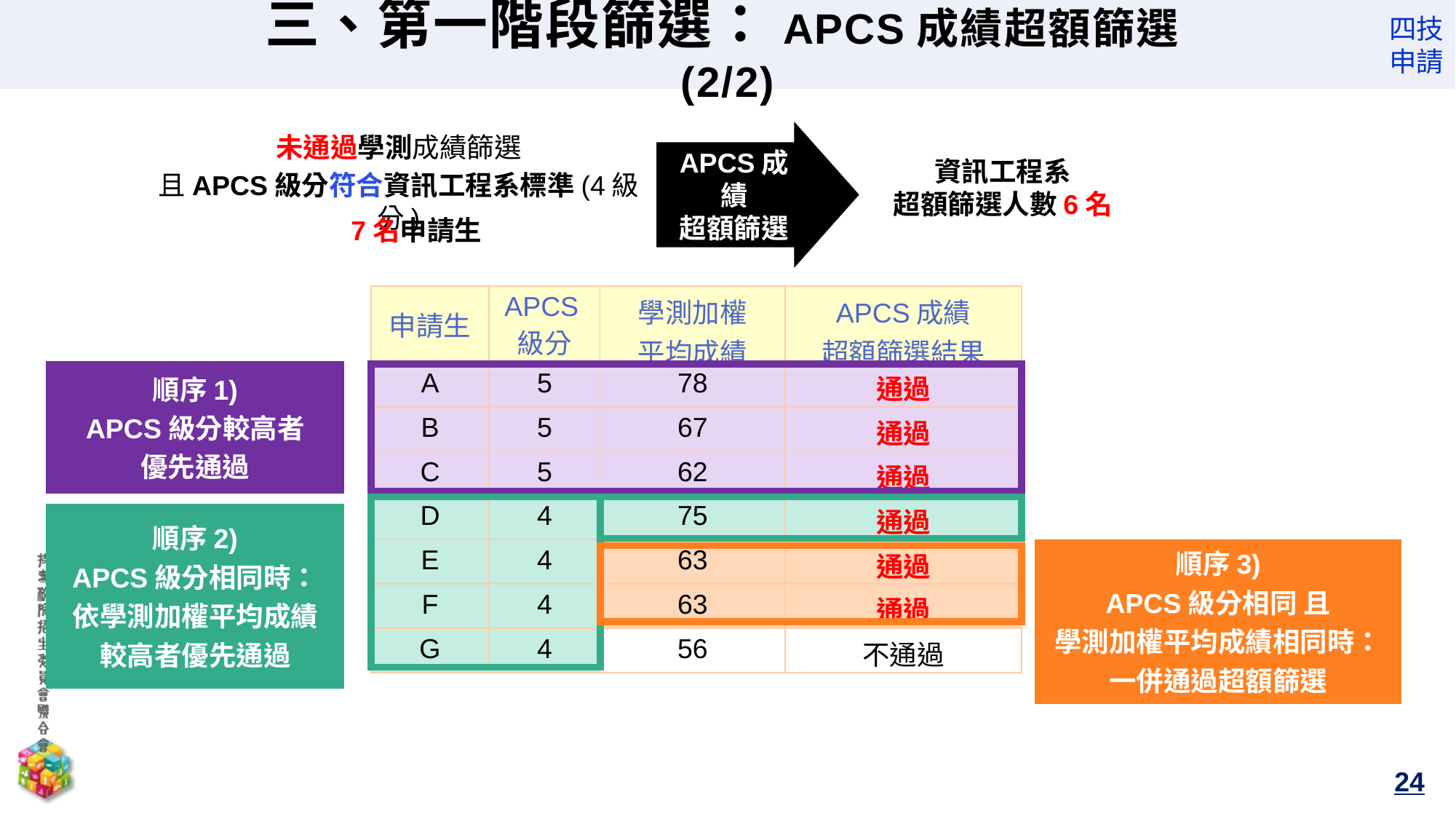

三、第一階段篩選：APCS成績超額篩選(2/2)
APCS成績
超額篩選
未通過學測成績篩選
且APCS級分符合資訊工程系標準(4級分)
資訊工程系
超額篩選人數6名
7名申請生
| 申請生 | APCS級分 | 學測加權 平均成績 | APCS成績 超額篩選結果 |
| --- | --- | --- | --- |
| A | 5 | 78 | 通過 |
| B | 5 | 67 | 通過 |
| C | 5 | 62 | 通過 |
| D | 4 | 75 | 通過 |
| E | 4 | 63 | 通過 |
| F | 4 | 63 | 通過 |
| G | 4 | 56 | 不通過 |
順序1)
APCS級分較高者
優先通過

順序2)
APCS級分相同時：
依學測加權平均成績
較高者優先通過
順序3)
APCS級分相同 且
學測加權平均成績相同時：
一併通過超額篩選

24